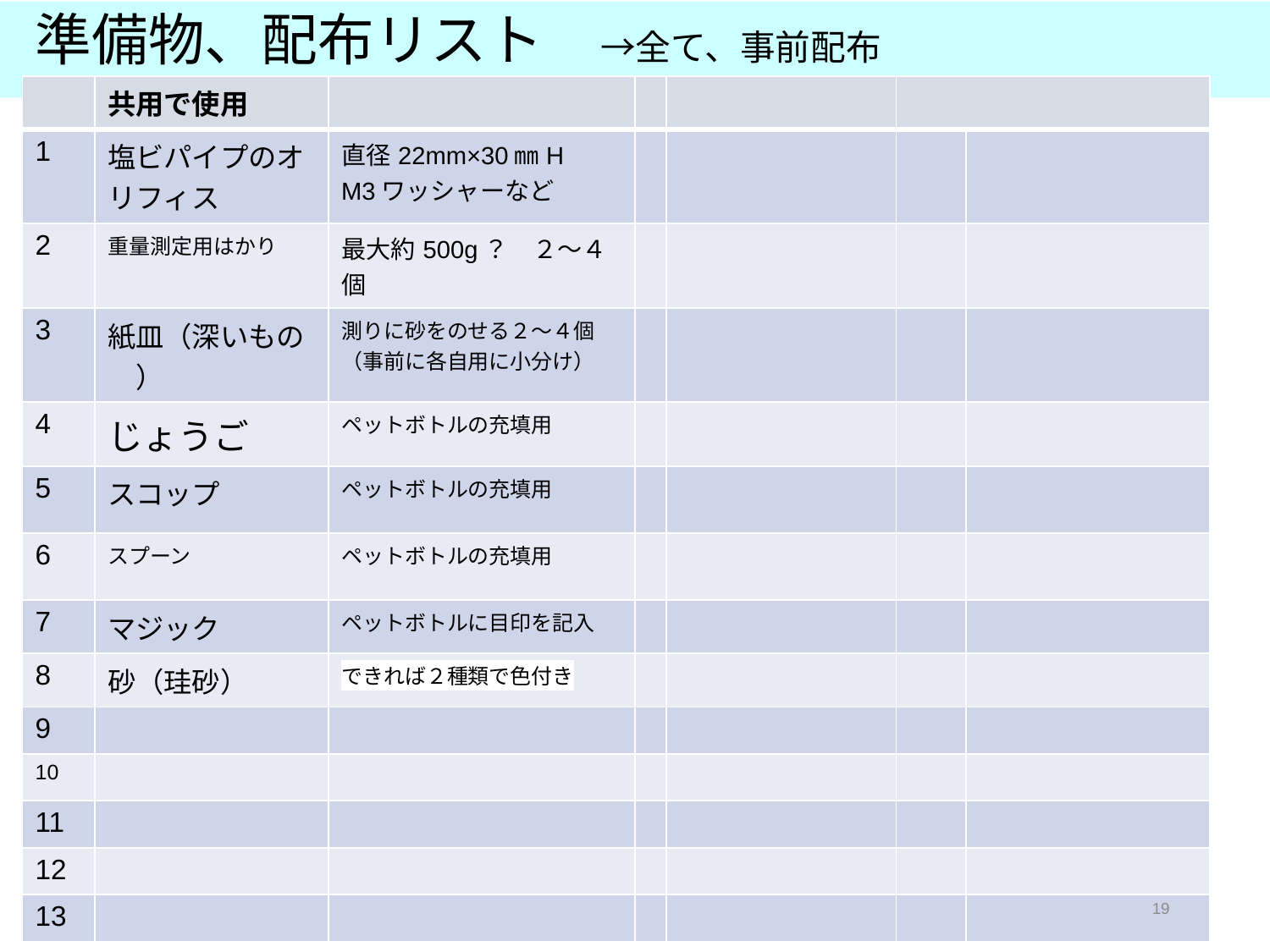

# 準備物、配布リスト　→全て、事前配布
|  | 共用で使用 |  |  |  |  |  |
| --- | --- | --- | --- | --- | --- | --- |
| 1 | 塩ビパイプのオリフィス | 直径22mm×30㎜H　M3ワッシャーなど |  |  |  |  |
| 2 | 重量測定用はかり | 最大約500g？　２～４個 |  |  |  |  |
| 3 | 紙皿（深いもの　） | 測りに砂をのせる２～４個（事前に各自用に小分け） |  |  |  |  |
| 4 | じょうご | ペットボトルの充填用 |  |  |  |  |
| 5 | スコップ | ペットボトルの充填用 |  |  |  |  |
| 6 | スプーン | ペットボトルの充填用 |  |  |  |  |
| 7 | マジック | ペットボトルに目印を記入 |  |  |  |  |
| 8 | 砂（珪砂） | できれば２種類で色付き |  |  |  |  |
| 9 |  |  |  |  |  |  |
| 10 |  |  |  |  |  |  |
| 11 |  |  |  |  |  |  |
| 12 |  |  |  |  |  |  |
| 13 |  |  |  |  |  |  |
19